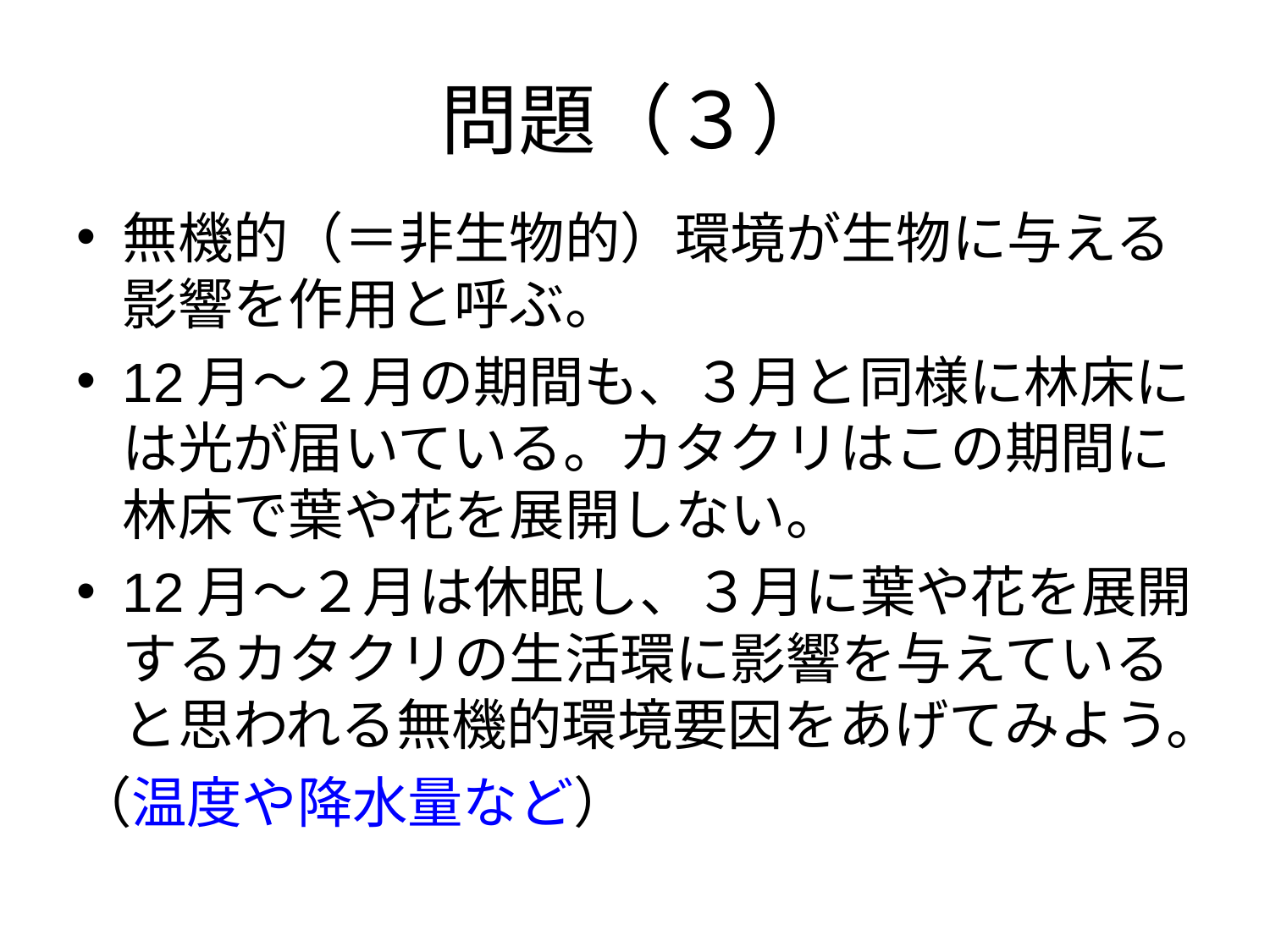

# 問題（３）
無機的（＝非生物的）環境が生物に与える影響を作用と呼ぶ。
12月〜２月の期間も、３月と同様に林床には光が届いている。カタクリはこの期間に林床で葉や花を展開しない。
12月〜２月は休眠し、３月に葉や花を展開するカタクリの生活環に影響を与えていると思われる無機的環境要因をあげてみよう。
（温度や降水量など）